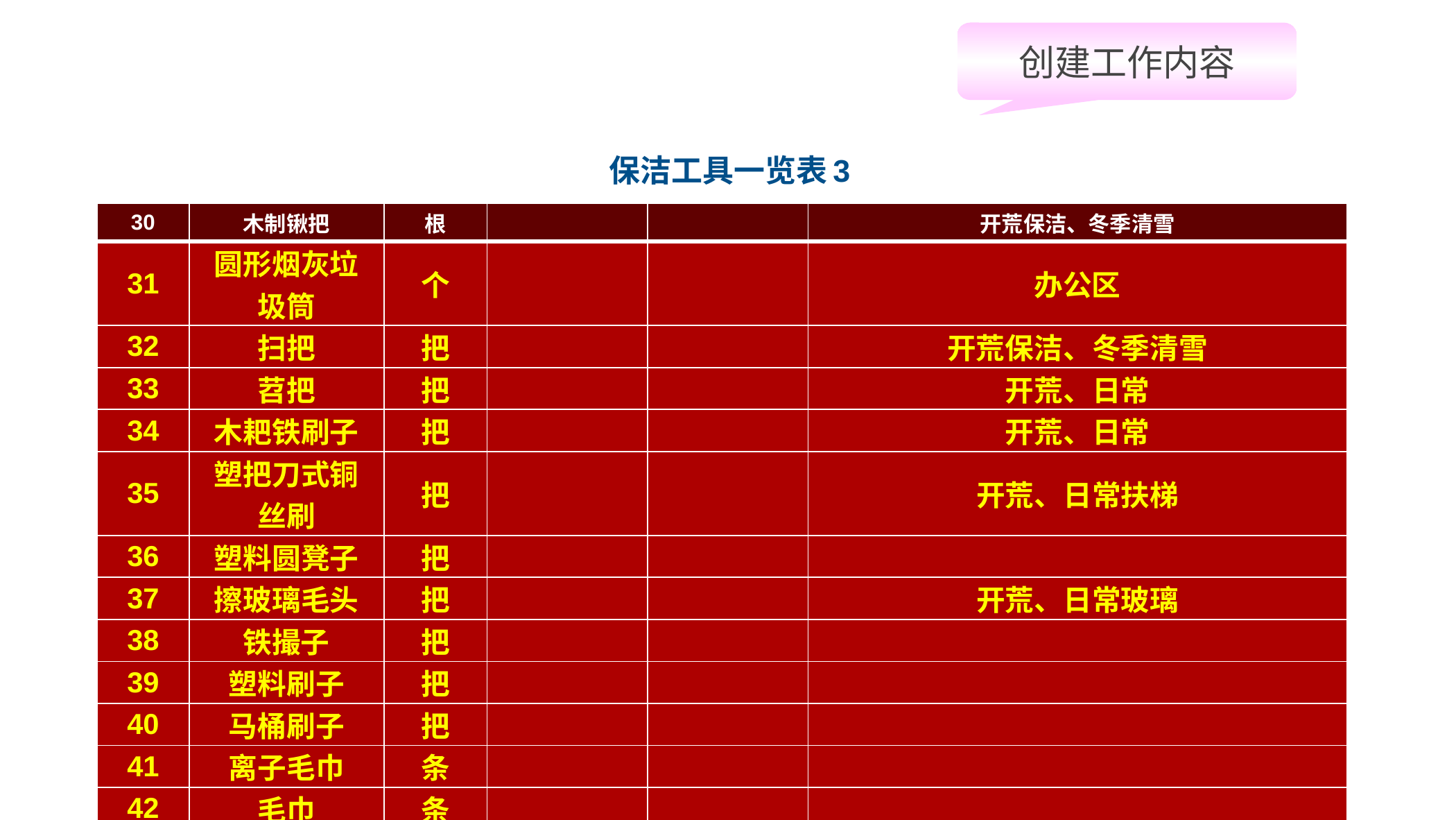

创建工作内容
# 保洁工具一览表3
| 30 | 木制锹把 | 根 |  |  | 开荒保洁、冬季清雪 |
| --- | --- | --- | --- | --- | --- |
| 31 | 圆形烟灰垃圾筒 | 个 |  |  | 办公区 |
| 32 | 扫把 | 把 |  |  | 开荒保洁、冬季清雪 |
| 33 | 苕把 | 把 |  |  | 开荒、日常 |
| 34 | 木耙铁刷子 | 把 |  |  | 开荒、日常 |
| 35 | 塑把刀式铜丝刷 | 把 |  |  | 开荒、日常扶梯 |
| 36 | 塑料圆凳子 | 把 |  |  |  |
| 37 | 擦玻璃毛头 | 把 |  |  | 开荒、日常玻璃 |
| 38 | 铁撮子 | 把 |  |  |  |
| 39 | 塑料刷子 | 把 |  |  |  |
| 40 | 马桶刷子 | 把 |  |  |  |
| 41 | 离子毛巾 | 条 |  |  |  |
| 42 | 毛巾 | 条 |  |  |  |
| 43 | 钢丝球 | 袋 |  |  |  |